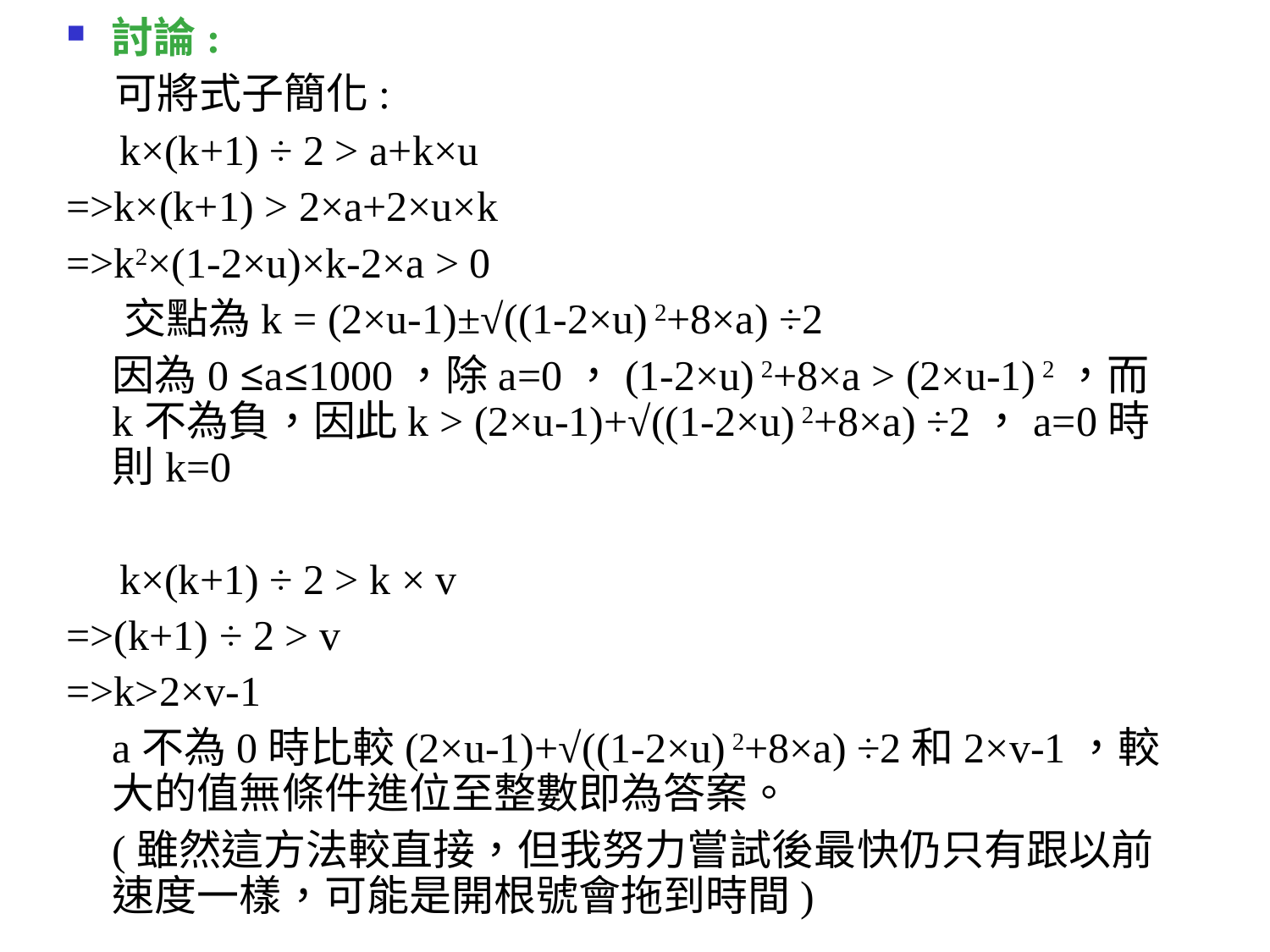

討論:
    可將式子簡化:
     k×(k+1) ÷ 2 > a+k×u
=>k×(k+1) > 2×a+2×u×k
=>k2×(1-2×u)×k-2×a > 0
     交點為k = (2×u-1)±√((1-2×u) 2+8×a) ÷2
	因為0 ≤a≤1000，除a=0，(1-2×u) 2+8×a > (2×u-1) 2，而k不為負，因此k > (2×u-1)+√((1-2×u) 2+8×a) ÷2，a=0時則k=0

     k×(k+1) ÷ 2 > k × v
=>(k+1) ÷ 2 > v
=>k>2×v-1
	a不為0時比較(2×u-1)+√((1-2×u) 2+8×a) ÷2和2×v-1，較大的值無條件進位至整數即為答案。
	(雖然這方法較直接，但我努力嘗試後最快仍只有跟以前速度一樣，可能是開根號會拖到時間)